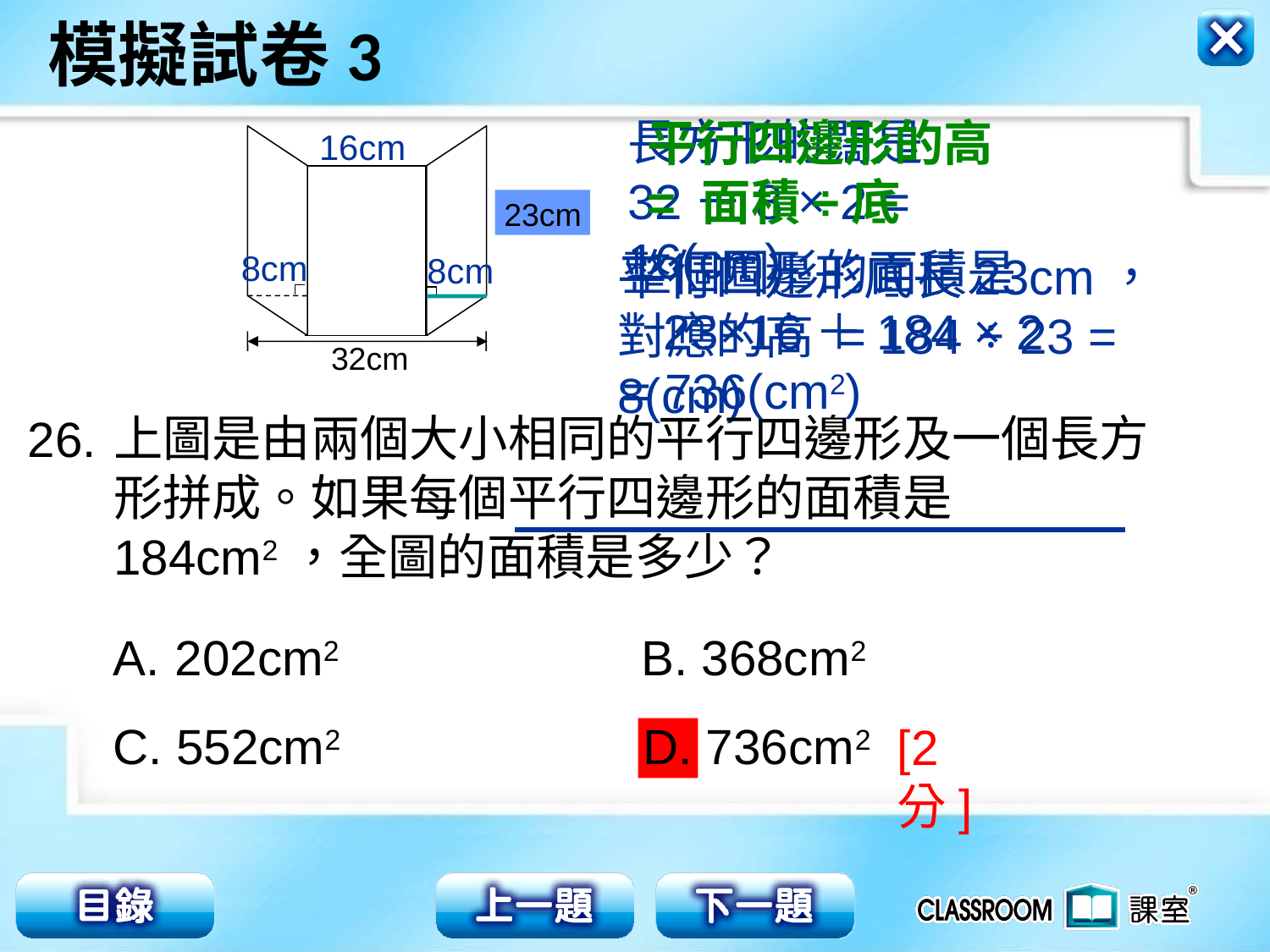

長方形的闊是
32－8 × 2 = 16(cm)
平行四邊形的高
= 面積÷底
 16cm

23cm

整個圖形的面積是
   23×16＋184 × 2
= 736(cm2)
平行四邊形底長23cm，
對應的高 = 184 ÷ 23 = 8(cm)
 8cm
 8cm

32cm
上圖是由兩個大小相同的平行四邊形及一個長方形拼成。如果每個平行四邊形的面積是184cm2，全圖的面積是多少？
26.
 202cm2                      B. 368cm2
C. 552cm2                      D. 736cm2
[2分]